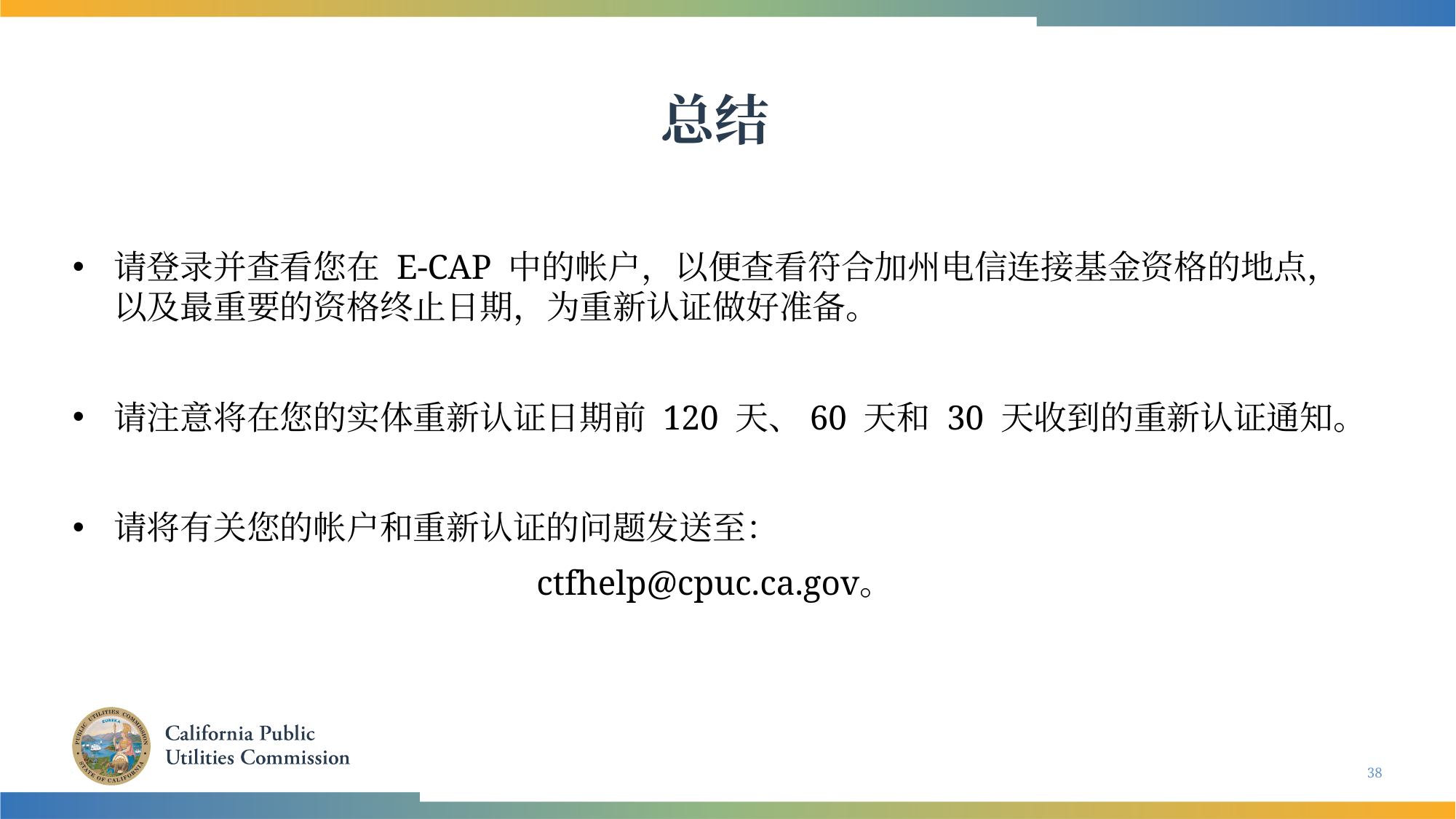

总结

请登录并查看您在 E-CAP 中的帐户，以便查看符合加州电信连接基金资格的地点，以及最重要的资格终止日期，为重新认证做好准备。

请注意将在您的实体重新认证日期前 120 天、60 天和 30 天收到的重新认证通知。

请将有关您的帐户和重新认证的问题发送至：
ctfhelp@cpuc.ca.gov。

38